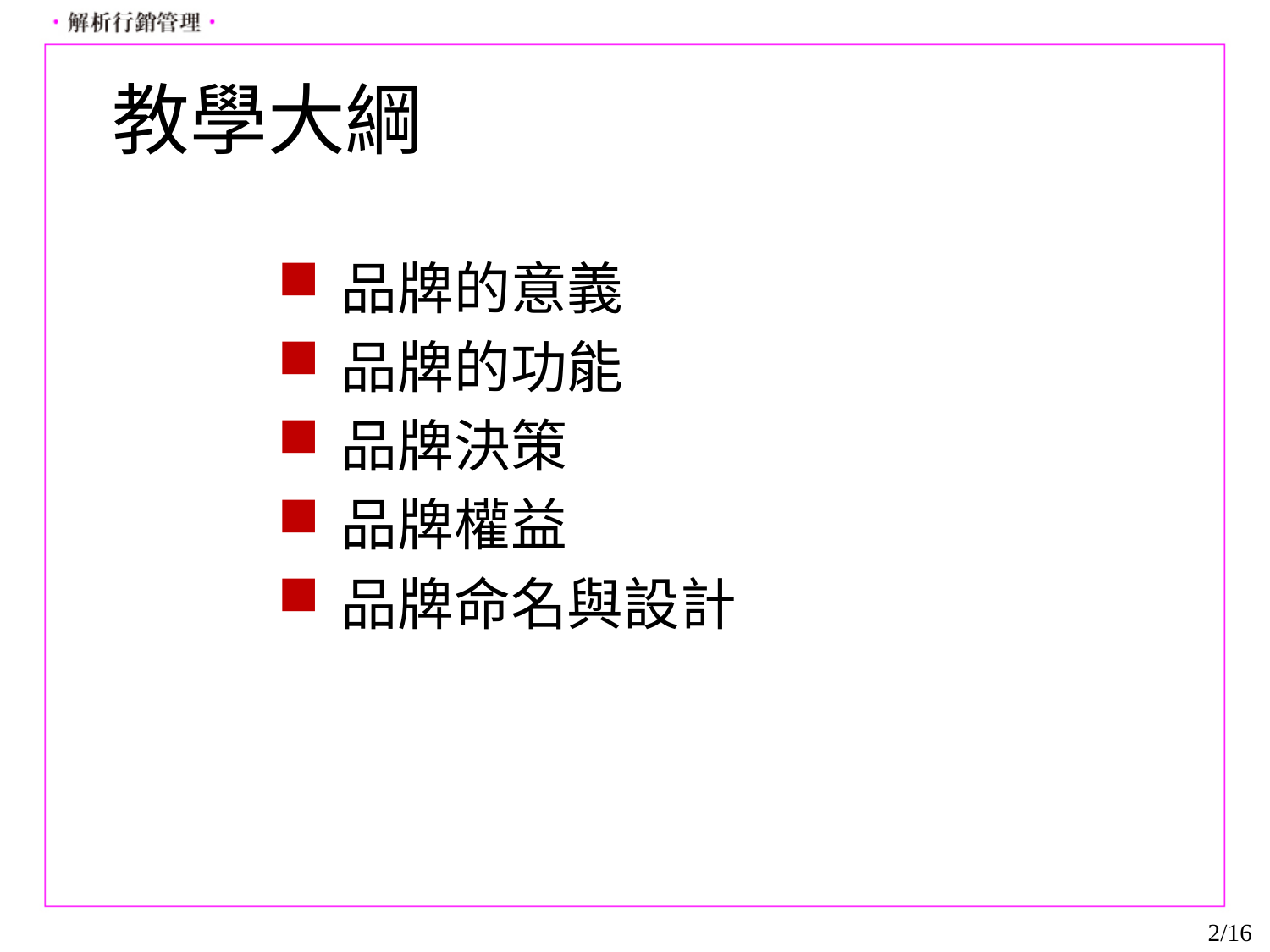

# 教學大綱
品牌的意義
品牌的功能
品牌決策
品牌權益
品牌命名與設計
2/16